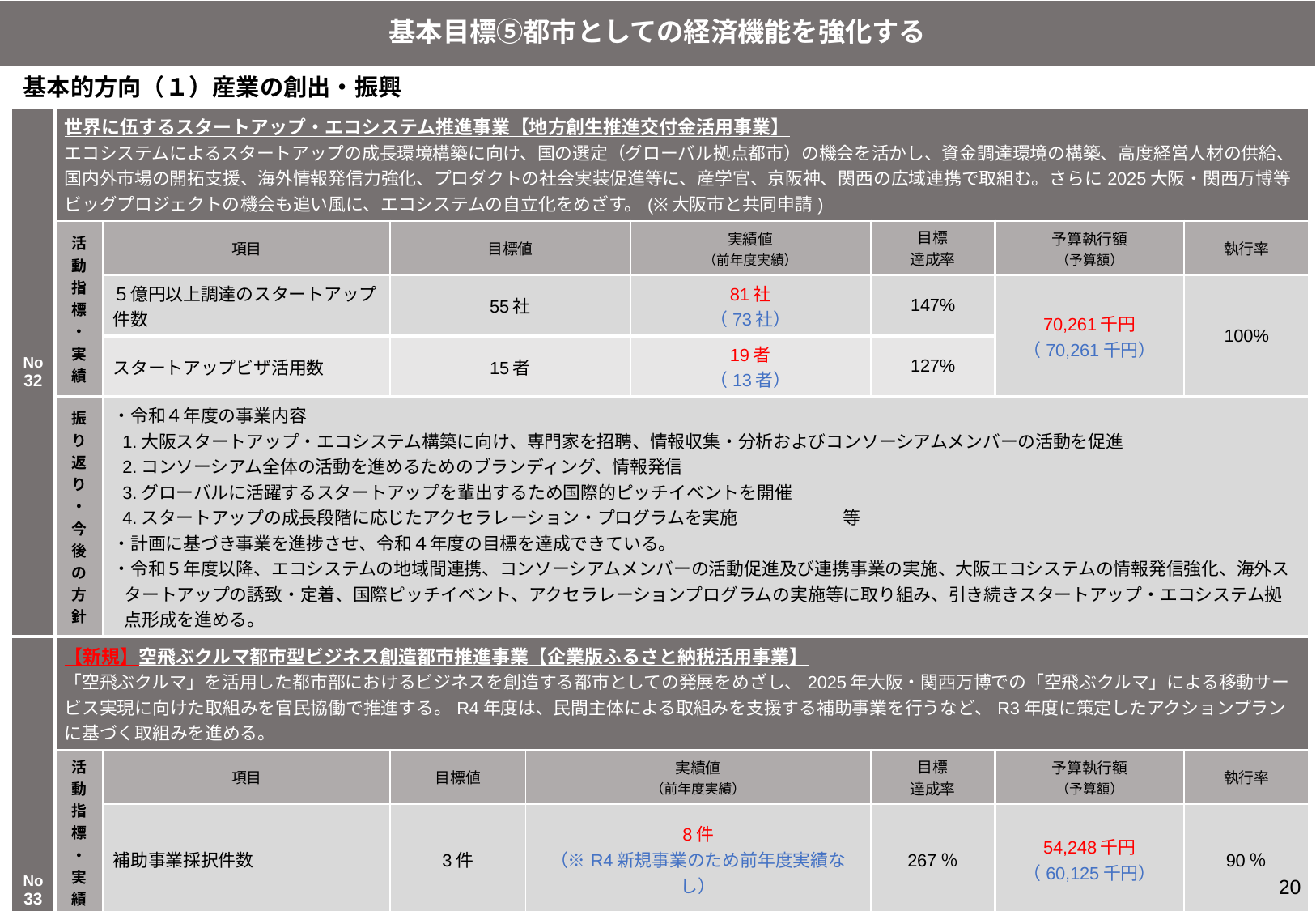

基本目標⑤都市としての経済機能を強化する
基本的方向（１）産業の創出・振興
| No32 | 世界に伍するスタートアップ・エコシステム推進事業【地方創生推進交付金活用事業】 エコシステムによるスタートアップの成長環境構築に向け、国の選定（グローバル拠点都市）の機会を活かし、資金調達環境の構築、高度経営人材の供給、国内外市場の開拓支援、海外情報発信力強化、プロダクトの社会実装促進等に、産学官、京阪神、関西の広域連携で取組む。さらに2025大阪・関西万博等ビッグプロジェクトの機会も追い風に、エコシステムの自立化をめざす。(※大阪市と共同申請) |  |  |  |  |  |  |  |
| --- | --- | --- | --- | --- | --- | --- | --- | --- |
|  | 活動指標・実績 | 項目 | 目標値 |  | 実績値 （前年度実績） | 目標 達成率 | 予算執行額 （予算額） | 執行率 |
|  |  | ５億円以上調達のスタートアップ件数 | 55社 |  | 81社 （73社） | 147% | 70,261千円 （70,261千円） | 100% |
|  |  | スタートアップビザ活用数 | 15者 |  | 19者 （13者） | 127% |  |  |
|  | 振り返り・ 今後の方針 | ・令和４年度の事業内容 1.大阪スタートアップ・エコシステム構築に向け、専門家を招聘、情報収集・分析およびコンソーシアムメンバーの活動を促進 2.コンソーシアム全体の活動を進めるためのブランディング、情報発信 3.グローバルに活躍するスタートアップを輩出するため国際的ピッチイベントを開催 4.スタートアップの成長段階に応じたアクセラレーション・プログラムを実施　　　　　　等 ・計画に基づき事業を進捗させ、令和４年度の目標を達成できている。 ・令和５年度以降、エコシステムの地域間連携、コンソーシアムメンバーの活動促進及び連携事業の実施、大阪エコシステムの情報発信強化、海外スタートアップの誘致・定着、国際ピッチイベント、アクセラレーションプログラムの実施等に取り組み、引き続きスタートアップ・エコシステム拠点形成を進める。 |  |  |  |  |  |  |
| No 33 | 【新規】空飛ぶクルマ都市型ビジネス創造都市推進事業【企業版ふるさと納税活用事業】 「空飛ぶクルマ」を活用した都市部におけるビジネスを創造する都市としての発展をめざし、2025年大阪・関西万博での「空飛ぶクルマ」による移動サービス実現に向けた取組みを官民協働で推進する。R4年度は、民間主体による取組みを支援する補助事業を行うなど、R3年度に策定したアクションプランに基づく取組みを進める。 |  |  |  |  |  |  |  |
|  | 活動指標・実績 | 項目 | 目標値 | 実績値 （前年度実績） |  | 目標 達成率 | 予算執行額 （予算額） | 執行率 |
|  |  | 補助事業採択件数 | 3件 | 8件 （※R4新規事業のため前年度実績なし） |  | 267％ | 54,248千円 （60,125千円） | 90％ |
|  | 振り返り・ 今後の方針 | ・令和４年度の事業では、大阪での空飛ぶクルマ実現に向けた「大阪版ロードマップ」（令和４年３月策定）に基づき、離着陸場の設置場所、ビジネス開発、社会受容性向上など、大阪での取組が必要な課題について調査・検討するとともに、実証実験などの事業者主体の各種取組を支援した。 ・令和５年度も引き続き「大阪版ロードマップ」に基づき、大阪・関西におけるビジネス展開に向けた取組みを着実に推進する。 ※令和４年度企業版ふるさと納税額：10,000千円 |  |  |  |  |  |  |
20